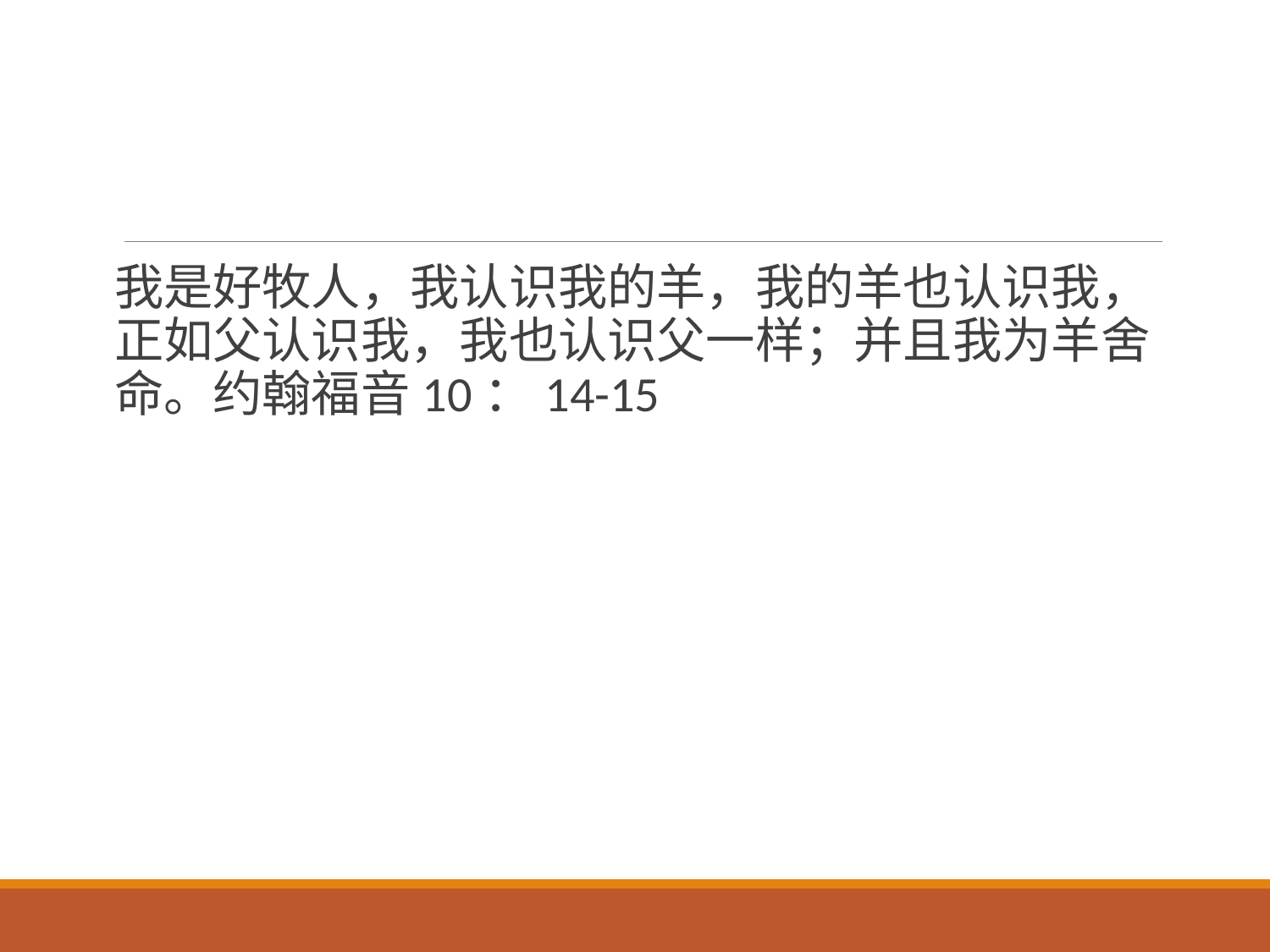

#
我是好牧人，我认识我的羊，我的羊也认识我， 正如父认识我，我也认识父一样；并且我为羊舍命。约翰福音10：14-15